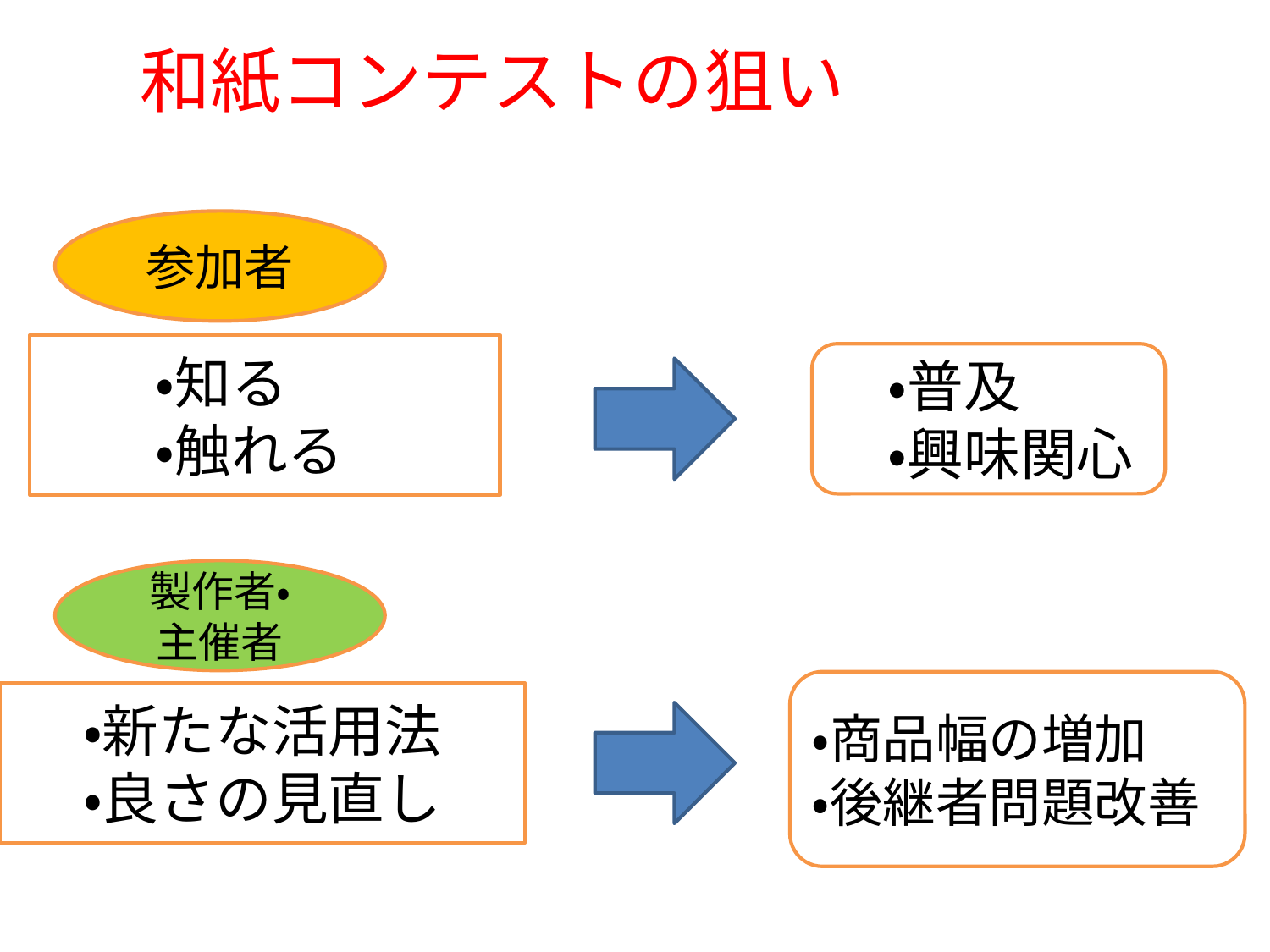

和紙コンテストの狙い

参加者
　　・知る
　　・触れる
　・普及
　・興味関心

製作者・
主催者
・商品幅の増加
・後継者問題改善
・新たな活用法
・良さの見直し